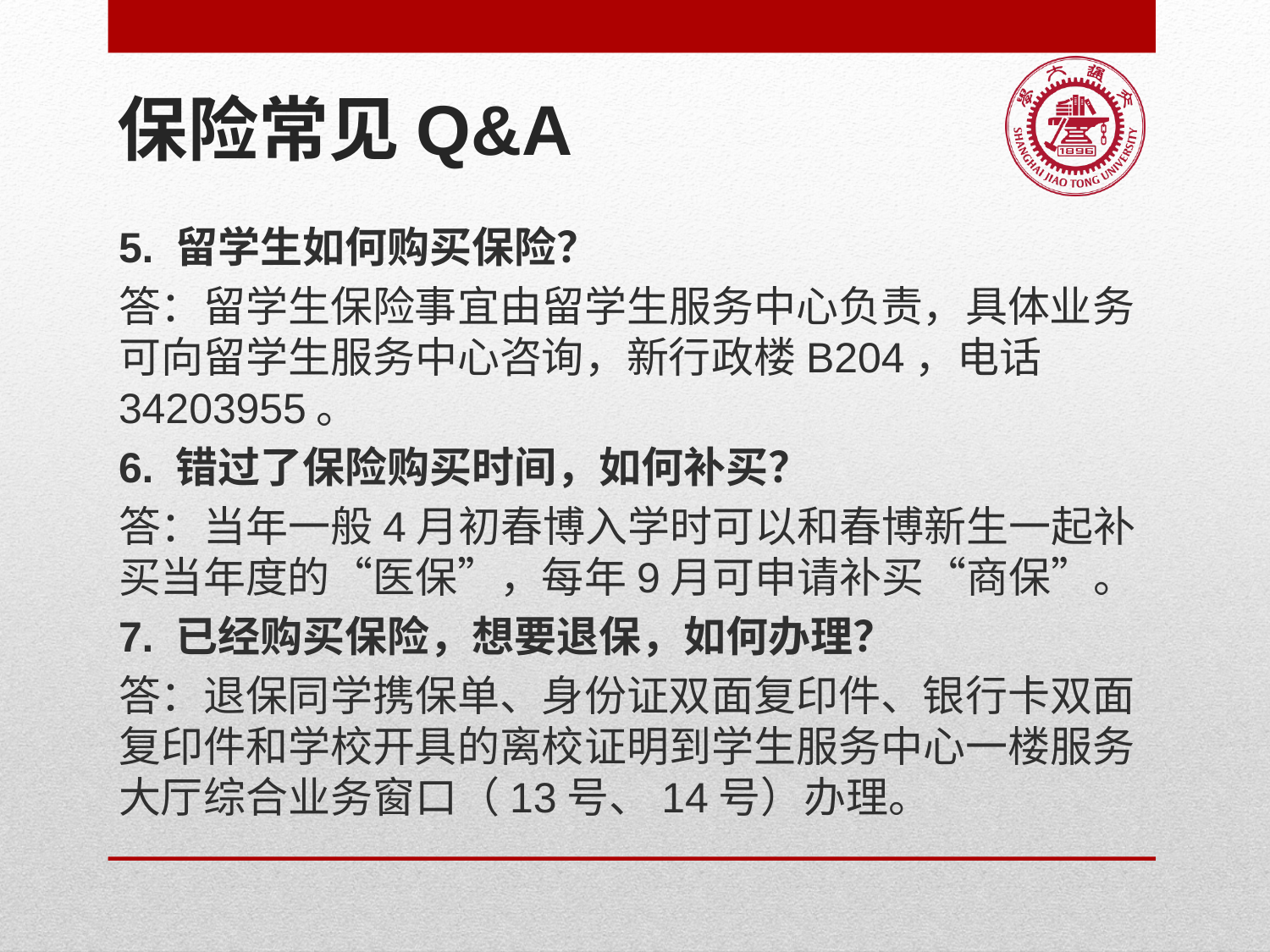

# 保险常见Q&A
5. 留学生如何购买保险？
答：留学生保险事宜由留学生服务中心负责，具体业务可向留学生服务中心咨询，新行政楼B204，电话34203955。
6. 错过了保险购买时间，如何补买？
答：当年一般4月初春博入学时可以和春博新生一起补买当年度的“医保”，每年9月可申请补买“商保”。
7. 已经购买保险，想要退保，如何办理？
答：退保同学携保单、身份证双面复印件、银行卡双面复印件和学校开具的离校证明到学生服务中心一楼服务大厅综合业务窗口（13号、14号）办理。